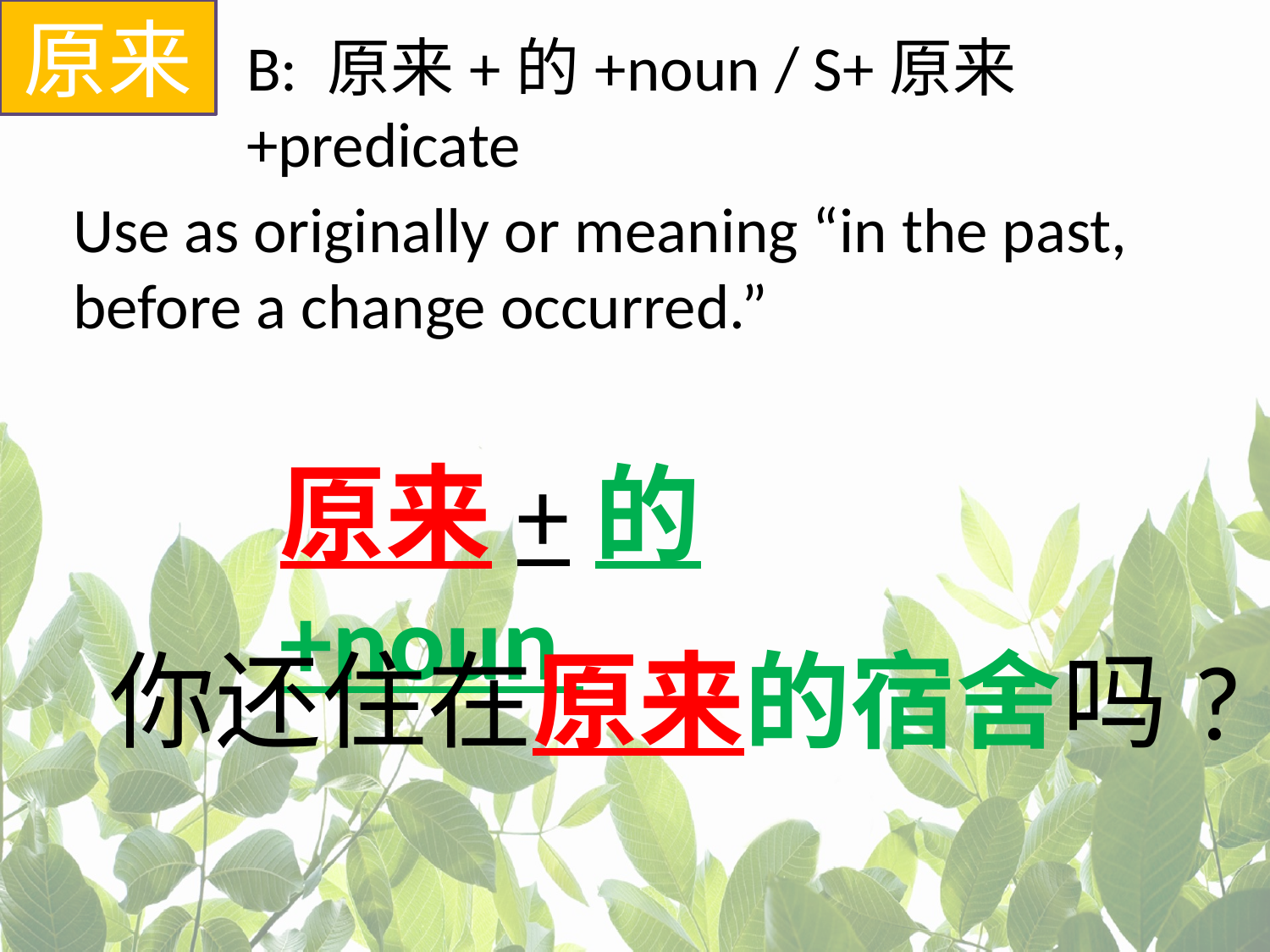

原来
B: 原来+的+noun / S+原来+predicate
Use as originally or meaning “in the past, before a change occurred.”
原来+的+noun
你还住在原来的宿舍吗?